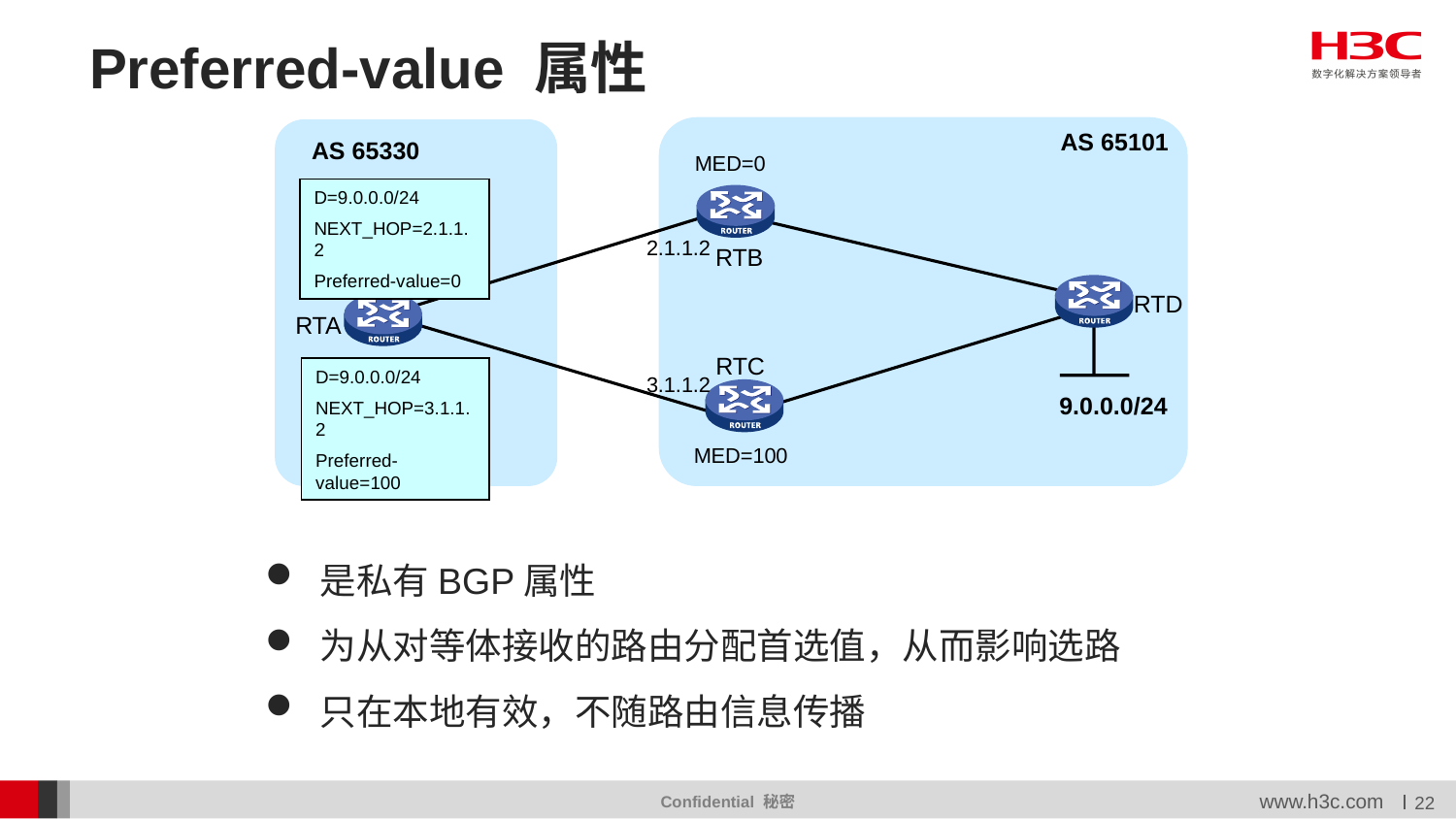

# Preferred-value 属性

AS 65101
AS 65330
MED=0
D=9.0.0.0/24
NEXT_HOP=2.1.1.2
Preferred-value=0

2.1.1.2
RTB

RTD

RTA

RTC
D=9.0.0.0/24
NEXT_HOP=3.1.1.2
Preferred-value=100
3.1.1.2

9.0.0.0/24
MED=100
是私有BGP属性
为从对等体接收的路由分配首选值，从而影响选路
只在本地有效，不随路由信息传播